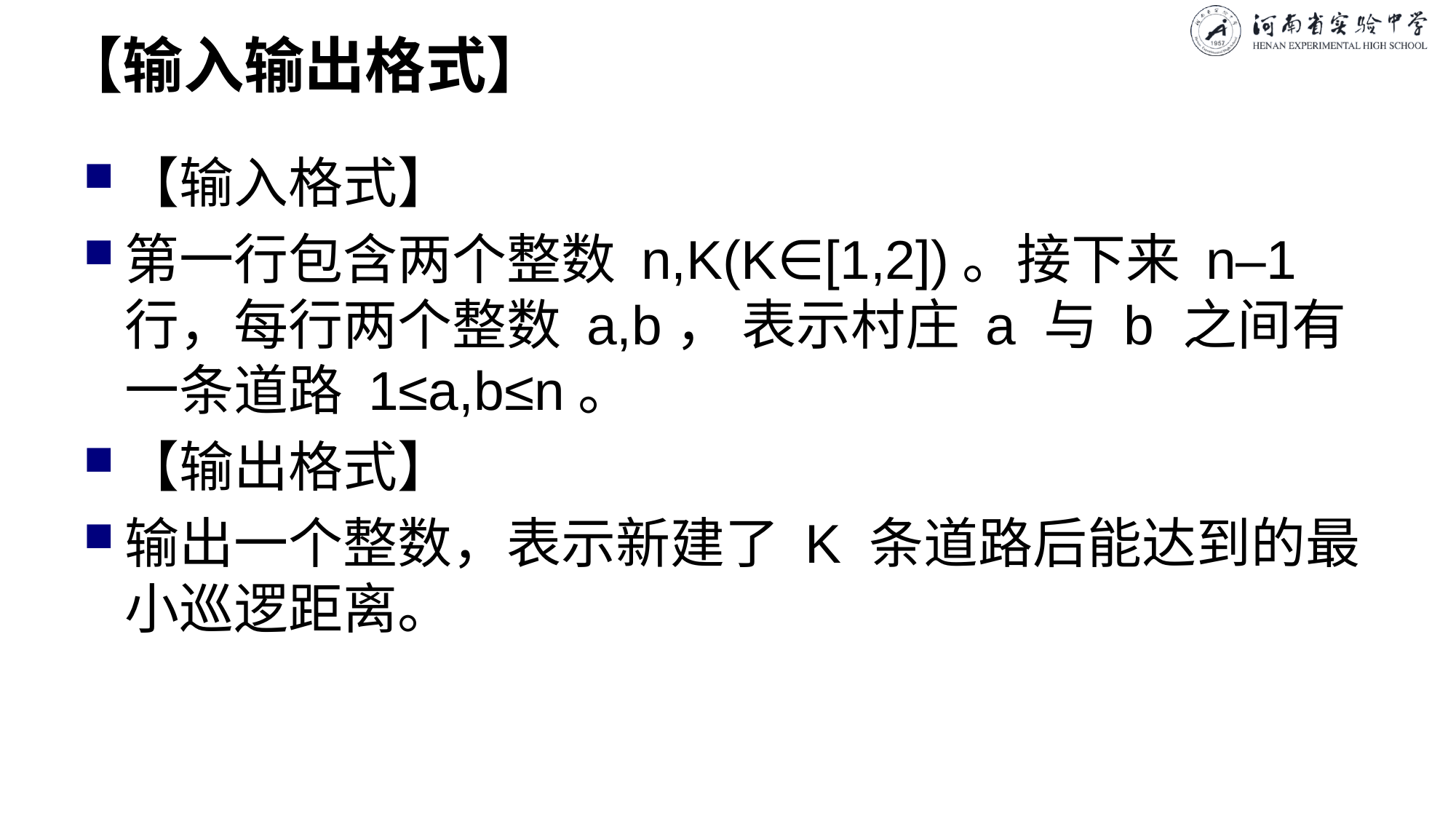

# 【输入输出格式】
【输入格式】
第一行包含两个整数 n,K(K∈[1,2])。接下来 n–1 行，每行两个整数 a,b， 表示村庄 a 与 b 之间有一条道路 1≤a,b≤n。
【输出格式】
输出一个整数，表示新建了 K 条道路后能达到的最小巡逻距离。